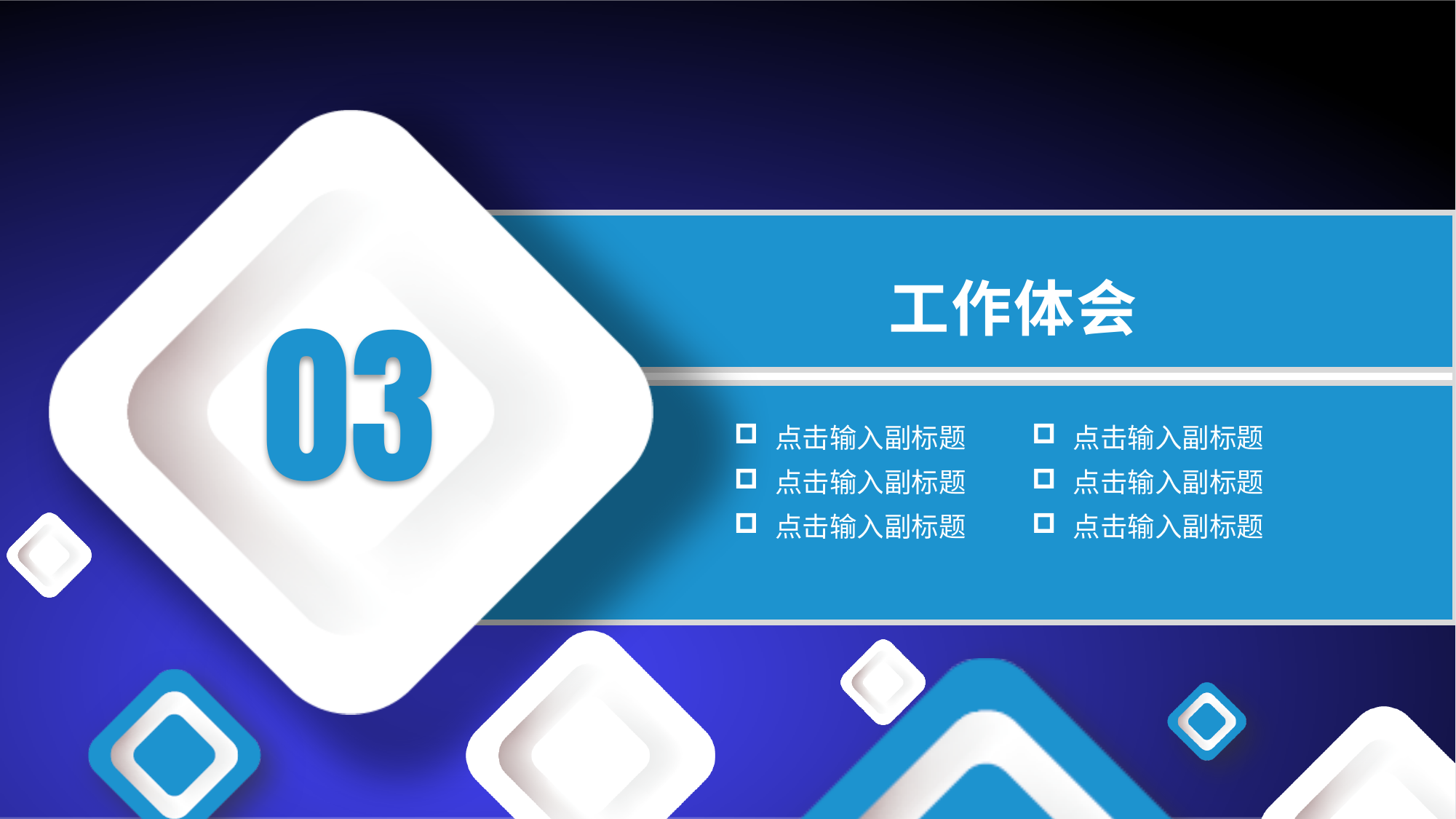

工作体会
03
点击输入副标题
点击输入副标题
点击输入副标题

点击输入副标题
点击输入副标题
点击输入副标题